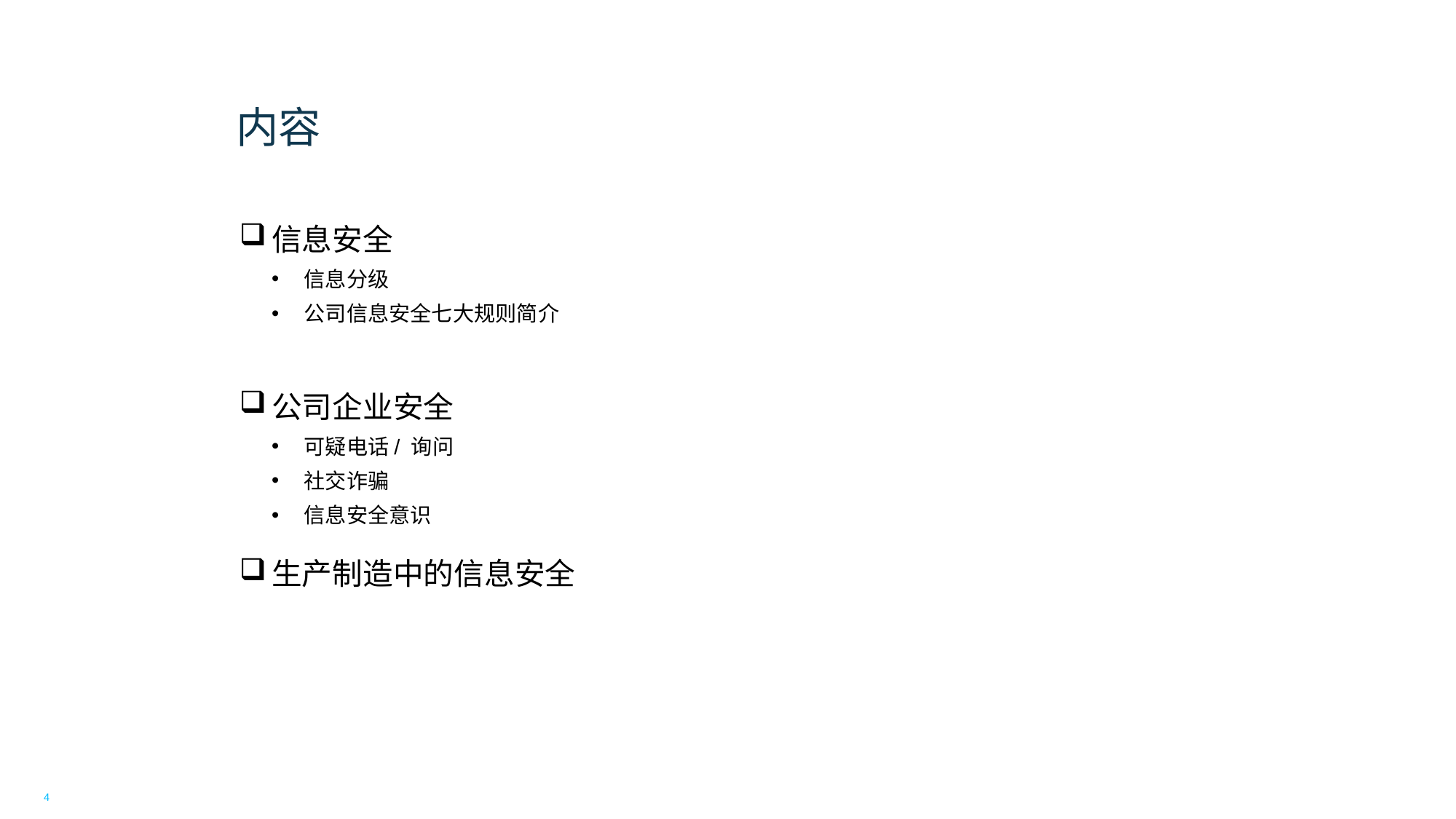

# 内容
信息安全
信息分级
公司信息安全七大规则简介

公司企业安全
可疑电话/ 询问
社交诈骗
信息安全意识
生产制造中的信息安全
4